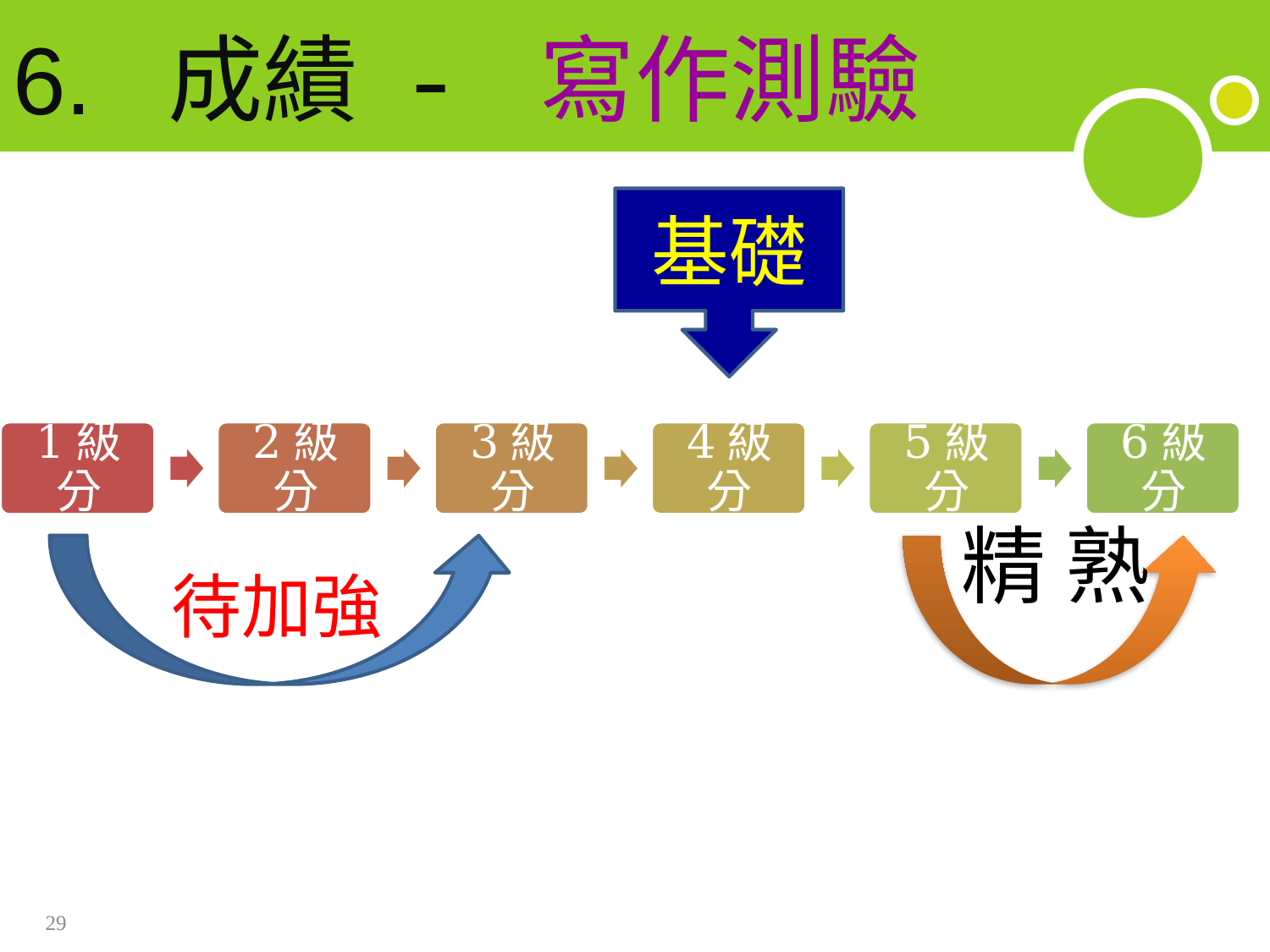

# 6.  成績 - 寫作測驗
基礎
1級分

2級分

3級分

4級分

5級分

6級分

精 熟

待加強
29